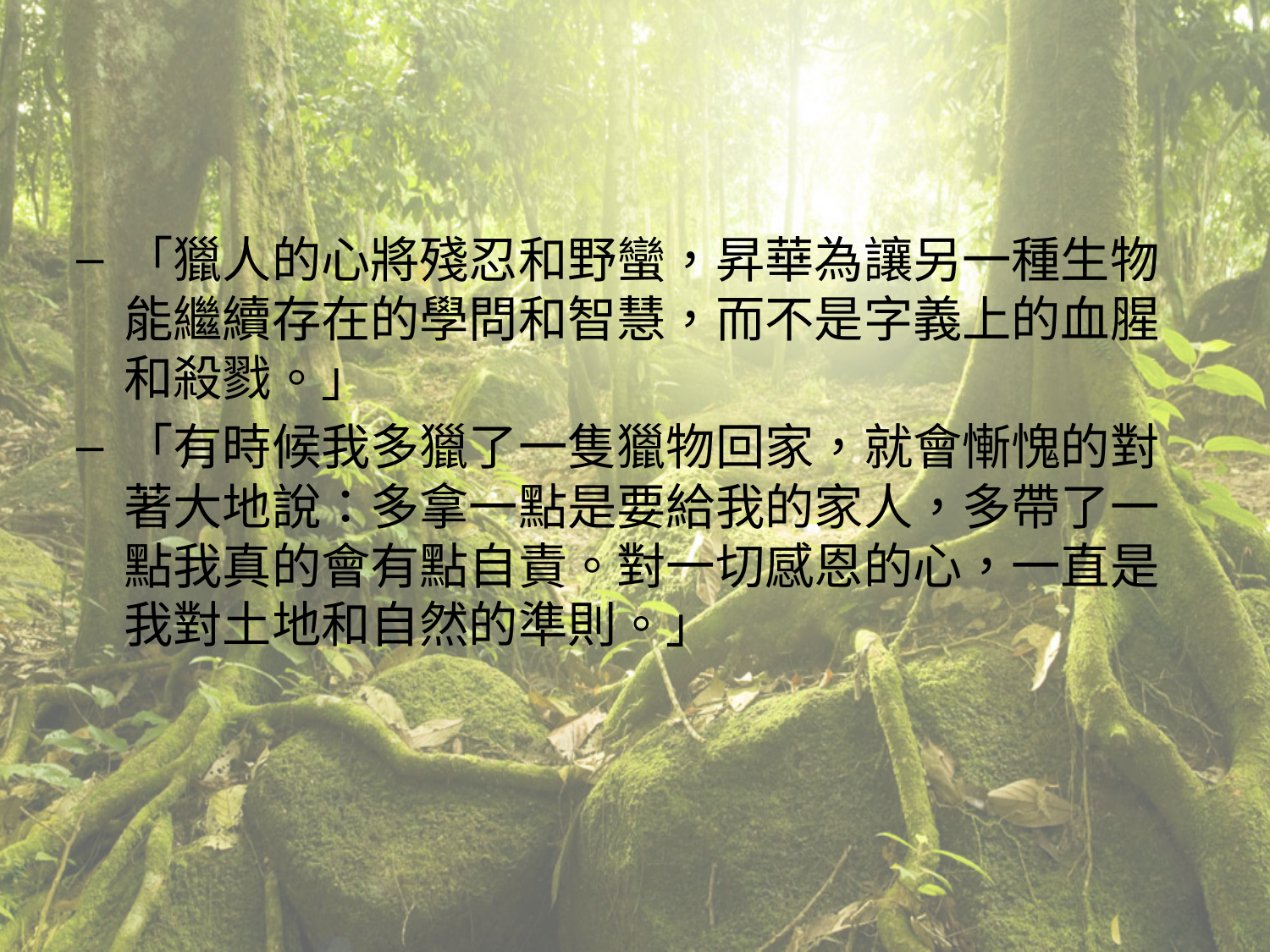

「獵人的心將殘忍和野蠻，昇華為讓另一種生物能繼續存在的學問和智慧，而不是字義上的血腥和殺戮。」
「有時候我多獵了一隻獵物回家，就會慚愧的對著大地說：多拿一點是要給我的家人，多帶了一點我真的會有點自責。對一切感恩的心，一直是我對土地和自然的準則。」